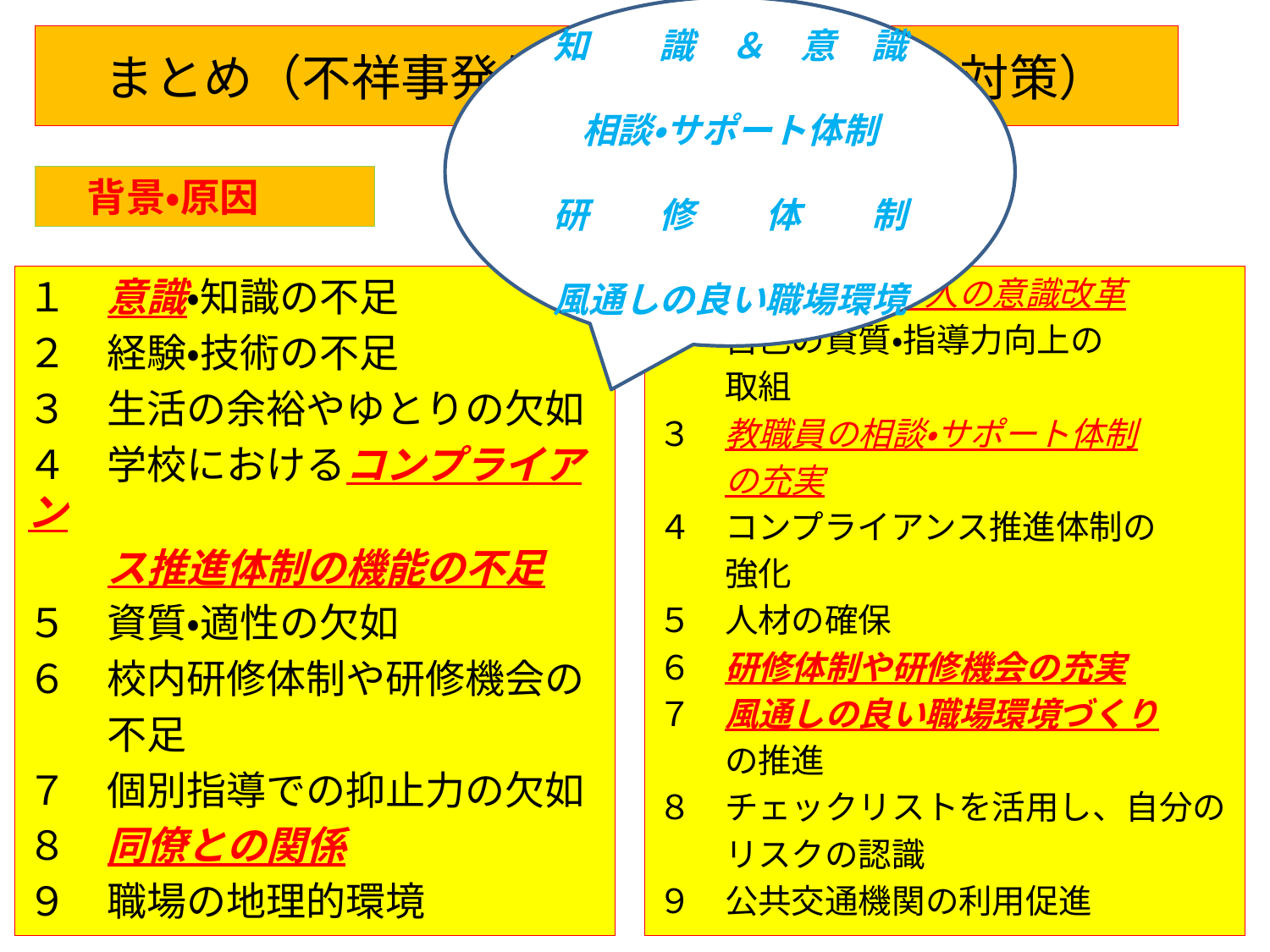

知　　識　＆　意　識

相談・サポート体制

研　　修　　体　　制

風通しの良い職場環境
# まとめ（不祥事発生の背景・原因と防止対策）
　背景・原因
　　防止対策
１　意識・知識の不足
２　経験・技術の不足
３　生活の余裕やゆとりの欠如
４　学校におけるコンプライアン
　　ス推進体制の機能の不足
５　資質・適性の欠如
６　校内研修体制や研修機会の
　　不足
７　個別指導での抑止力の欠如
８　同僚との関係
９　職場の地理的環境
１　教職員一人一人の意識改革
２　自己の資質・指導力向上の
　　取組
３　教職員の相談・サポート体制
　　の充実
４　コンプライアンス推進体制の
　　強化
５　人材の確保
６　研修体制や研修機会の充実
７　風通しの良い職場環境づくり
　　の推進
８　チェックリストを活用し、自分の
　　リスクの認識
９　公共交通機関の利用促進